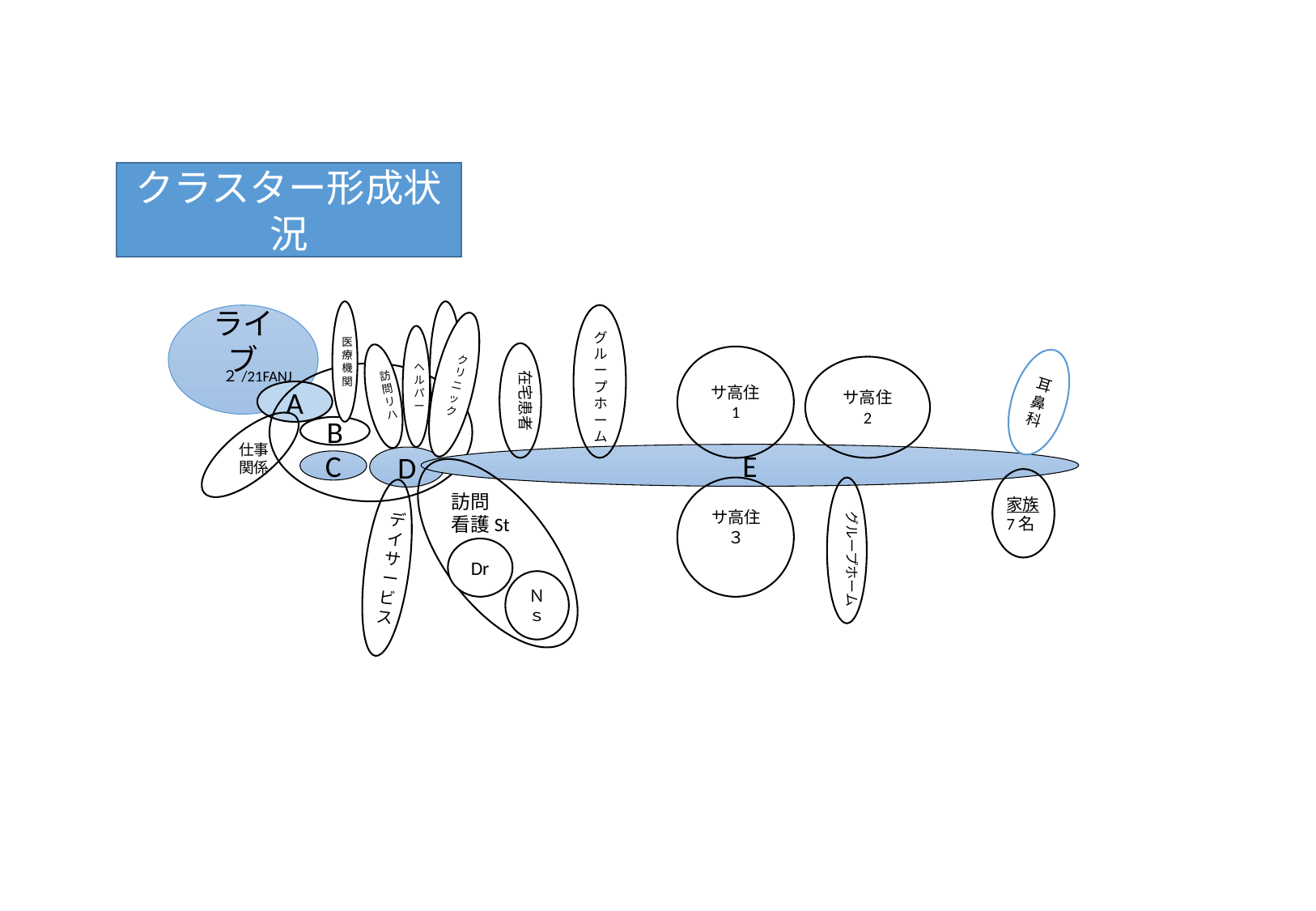

クラスター形成状況
S
病院

医療機関

ライブ

クリニック
グループホーム
ヘルパー

訪問リハ
サ高住
1
耳鼻科
サ高住
2
在宅患者
２/21FANJ

A

B
　仕事
　関係

E
D
C

デイサービス
訪問
看護St
家族
7名

グループホーム
サ高住
　３
Dr
Ｎｓ